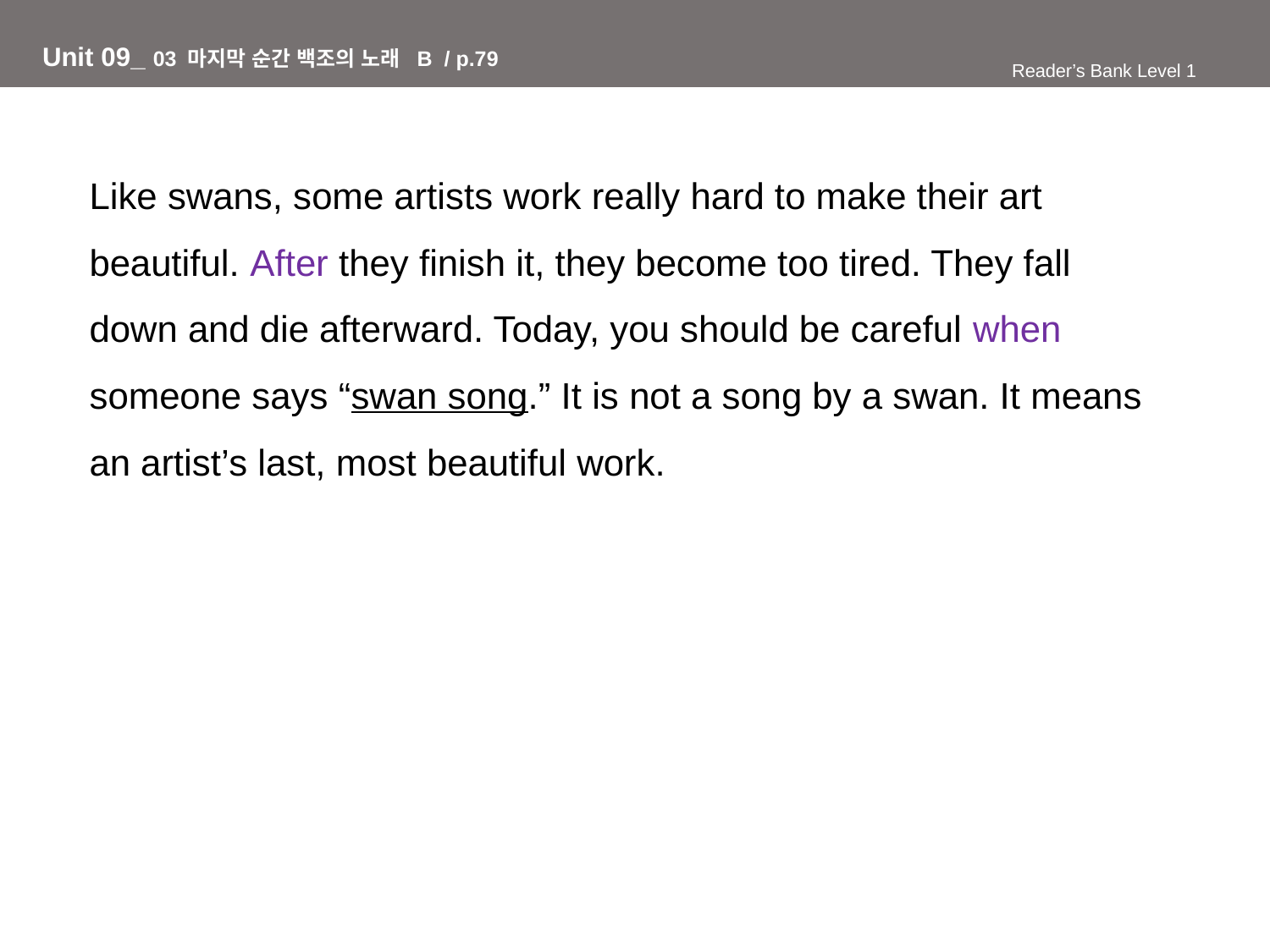

# Unit 09_ 03 마지막 순간 백조의 노래  B  / p.79
Reader’s Bank Level 1

Like swans, some artists work really hard to make their art
beautiful. After they finish it, they become too tired. They fall
down and die afterward. Today, you should be careful when
someone says “swan song.” It is not a song by a swan. It means
an artist’s last, most beautiful work.